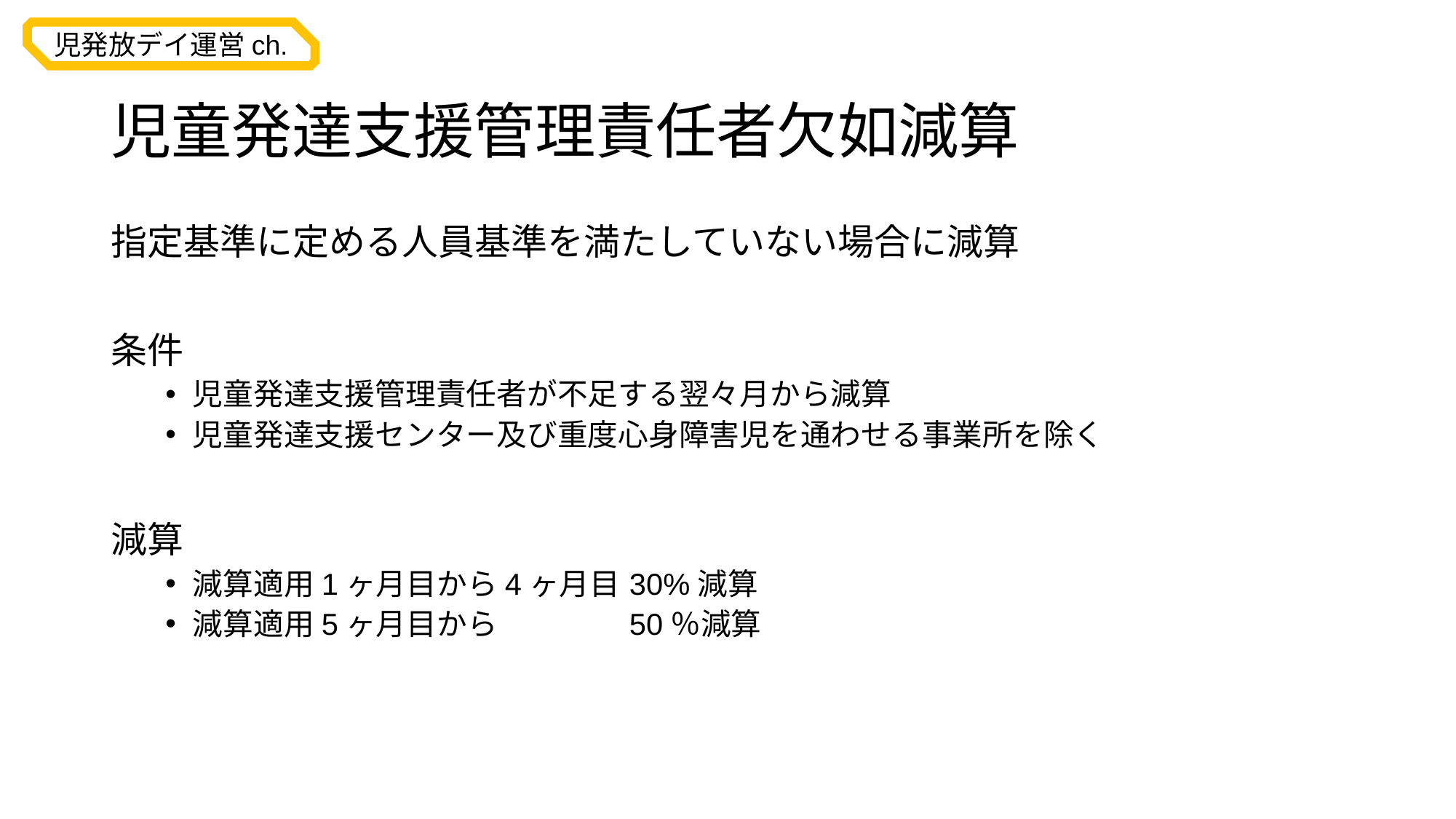

# 児童発達支援管理責任者欠如減算
指定基準に定める人員基準を満たしていない場合に減算

条件
児童発達支援管理責任者が不足する翌々月から減算
児童発達支援センター及び重度心身障害児を通わせる事業所を除く

減算
減算適用1ヶ月目から4ヶ月目	30%減算
減算適用5ヶ月目から		50％減算